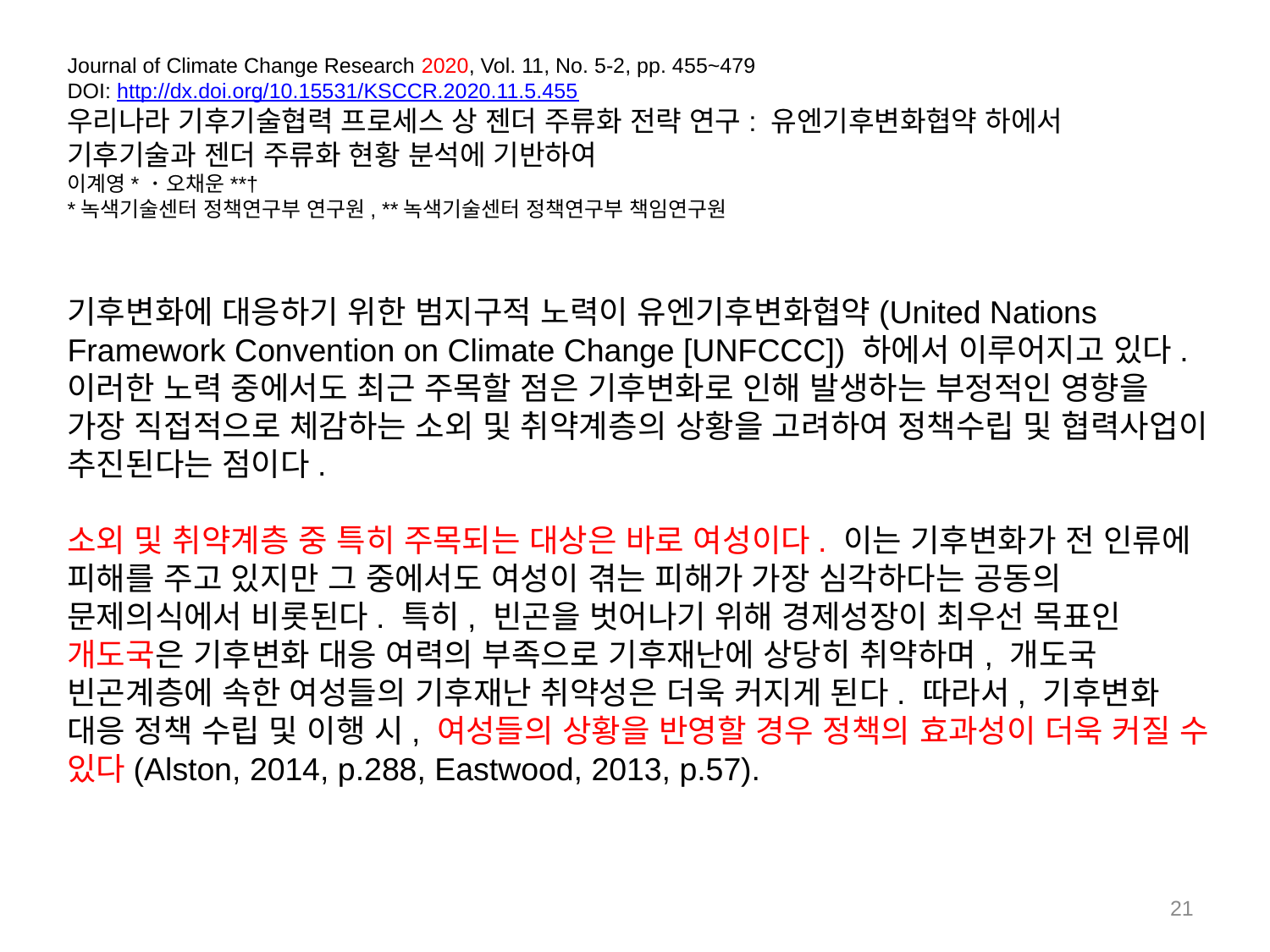

Journal of Climate Change Research 2020, Vol. 11, No. 5-2, pp. 455~479
DOI: http://dx.doi.org/10.15531/KSCCR.2020.11.5.455
우리나라 기후기술협력 프로세스 상 젠더 주류화 전략 연구: 유엔기후변화협약 하에서 기후기술과 젠더 주류화 현황 분석에 기반하여
이계영* ･ 오채운**†
*녹색기술센터 정책연구부 연구원, **녹색기술센터 정책연구부 책임연구원
기후변화에 대응하기 위한 범지구적 노력이 유엔기후변화협약(United Nations Framework Convention on Climate Change [UNFCCC]) 하에서 이루어지고 있다. 이러한 노력 중에서도 최근 주목할 점은 기후변화로 인해 발생하는 부정적인 영향을 가장 직접적으로 체감하는 소외 및 취약계층의 상황을 고려하여 정책수립 및 협력사업이 추진된다는 점이다.

소외 및 취약계층 중 특히 주목되는 대상은 바로 여성이다. 이는 기후변화가 전 인류에 피해를 주고 있지만 그 중에서도 여성이 겪는 피해가 가장 심각하다는 공동의 문제의식에서 비롯된다. 특히, 빈곤을 벗어나기 위해 경제성장이 최우선 목표인 개도국은 기후변화 대응 여력의 부족으로 기후재난에 상당히 취약하며, 개도국 빈곤계층에 속한 여성들의 기후재난 취약성은 더욱 커지게 된다. 따라서, 기후변화 대응 정책 수립 및 이행 시, 여성들의 상황을 반영할 경우 정책의 효과성이 더욱 커질 수 있다(Alston, 2014, p.288, Eastwood, 2013, p.57).
21